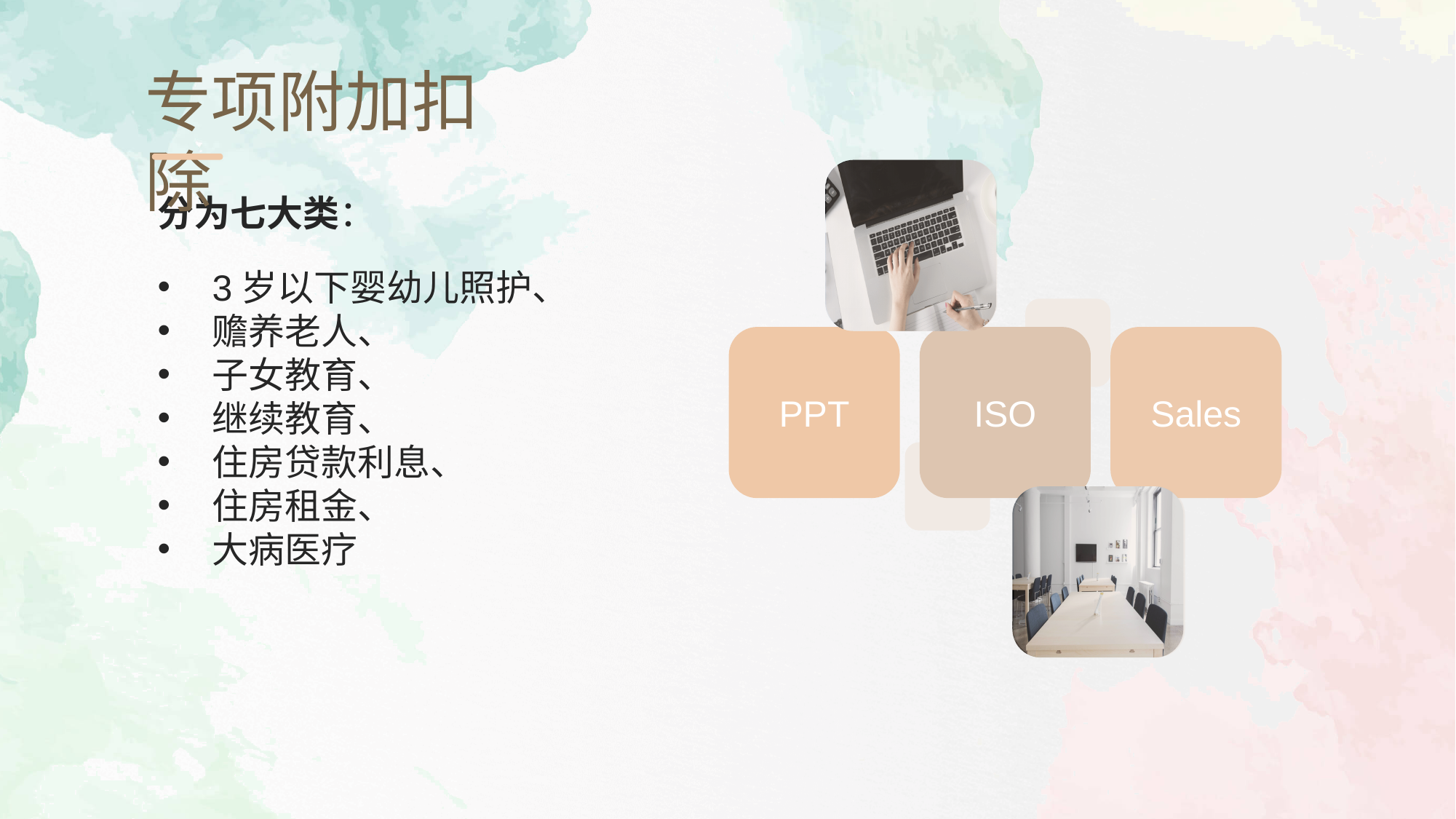

专项附加扣除

ISO
Sales
PPT

分为七大类：

3岁以下婴幼儿照护、
赡养老人、
子女教育、
继续教育、
住房贷款利息、
住房租金、
大病医疗